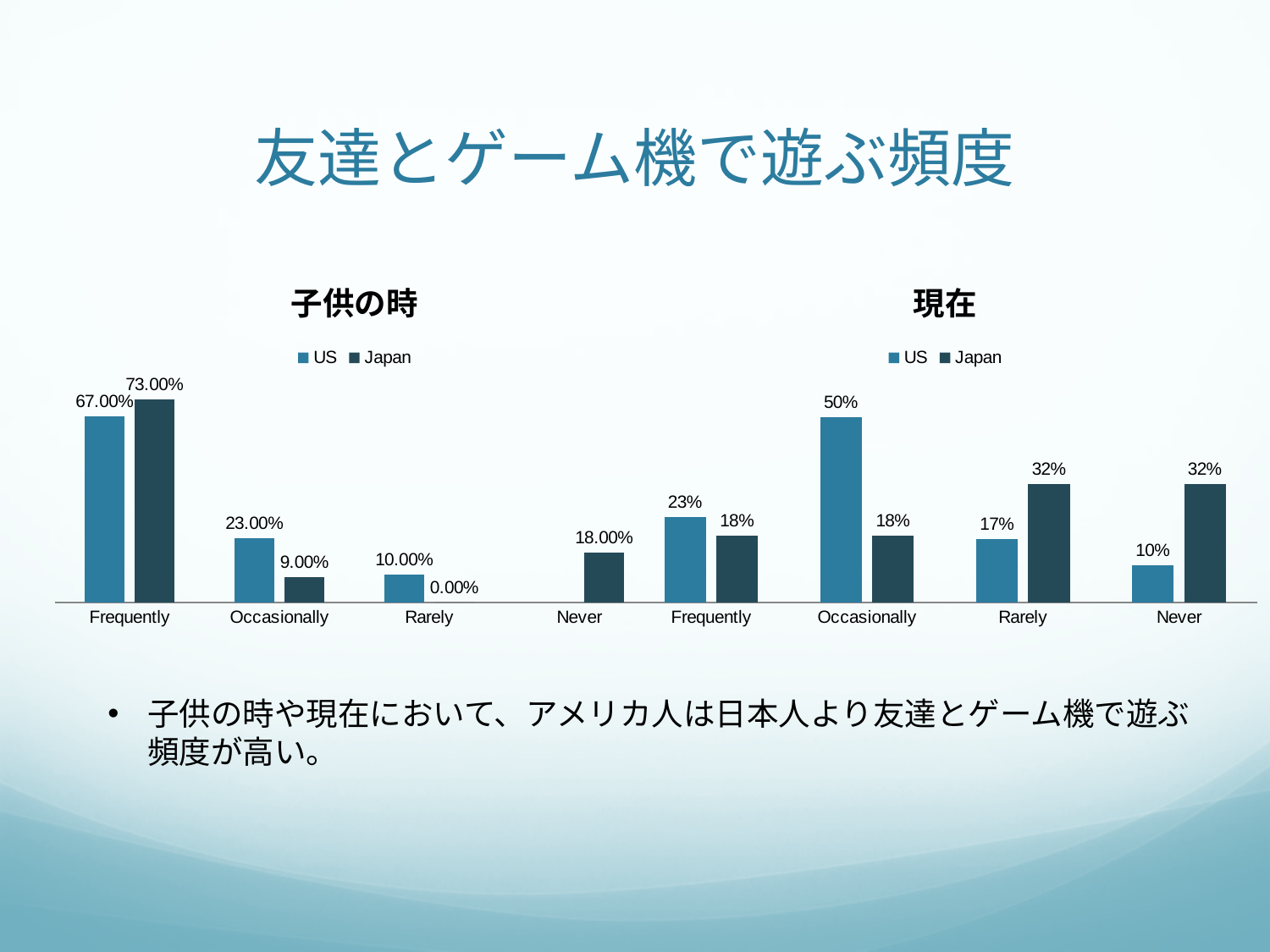

# 友達とゲーム機で遊ぶ頻度

### Chart: 子供の時

| Category | US | Japan |
|---|---|---|
| Frequently | 0.67 | 0.73 |
| Occasionally | 0.23 | 0.09 |
| Rarely | 0.1 | 0.0 |
| Never | None | 0.18 |

### Chart: 現在

| Category | US | Japan |
|---|---|---|
| Frequently | 0.23 | 0.18 |
| Occasionally | 0.5 | 0.18 |
| Rarely | 0.17 | 0.32 |
| Never | 0.1 | 0.32 |
子供の時や現在において、アメリカ人は日本人より友達とゲーム機で遊ぶ頻度が高い。